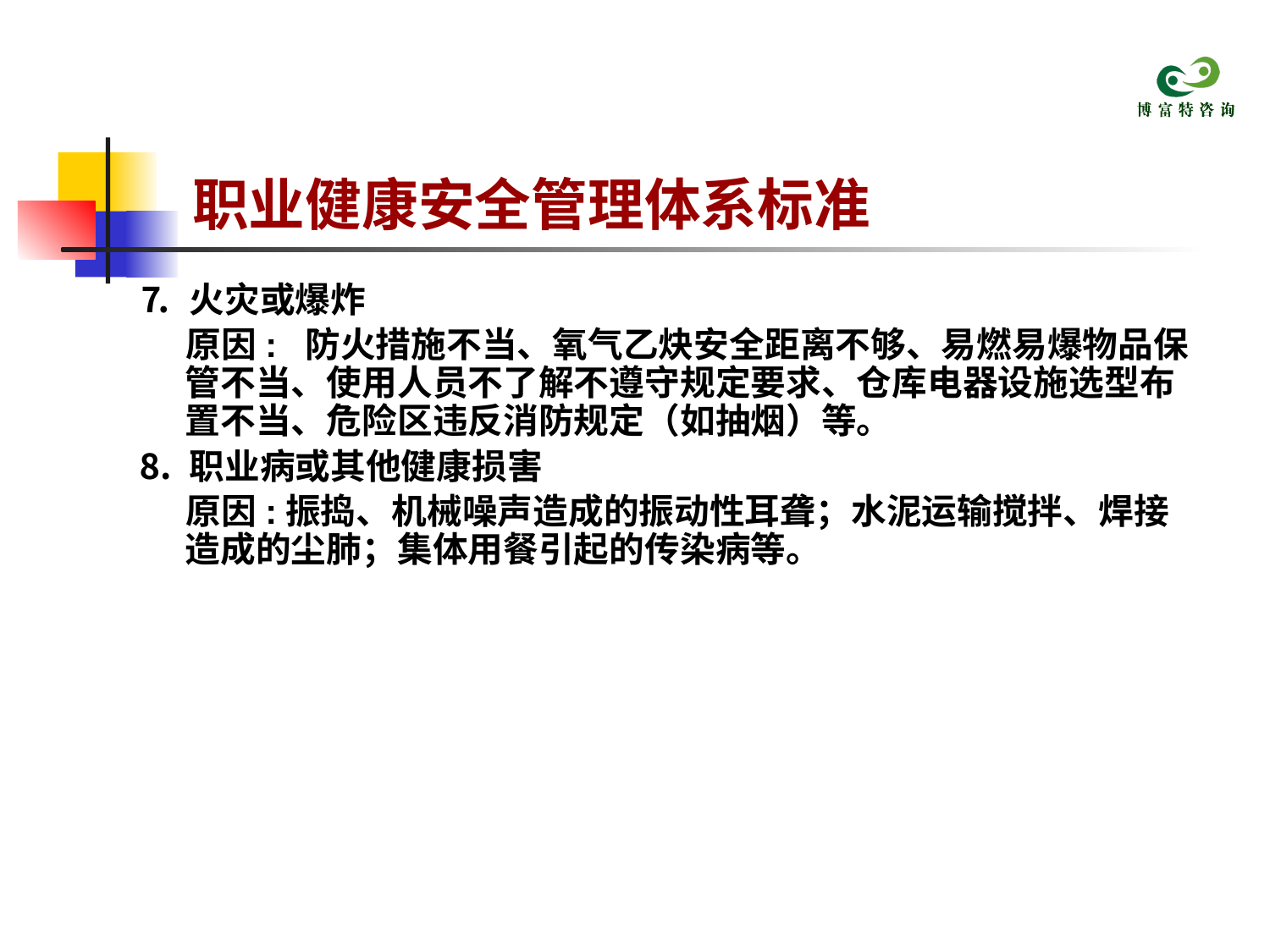

# 职业健康安全管理体系标准
⒎ 火灾或爆炸
     原因:  防火措施不当、氧气乙炔安全距离不够、易燃易爆物品保管不当、使用人员不了解不遵守规定要求、仓库电器设施选型布置不当、危险区违反消防规定（如抽烟）等。
⒏ 职业病或其他健康损害
     原因:振捣、机械噪声造成的振动性耳聋；水泥运输搅拌、焊接造成的尘肺；集体用餐引起的传染病等。

59